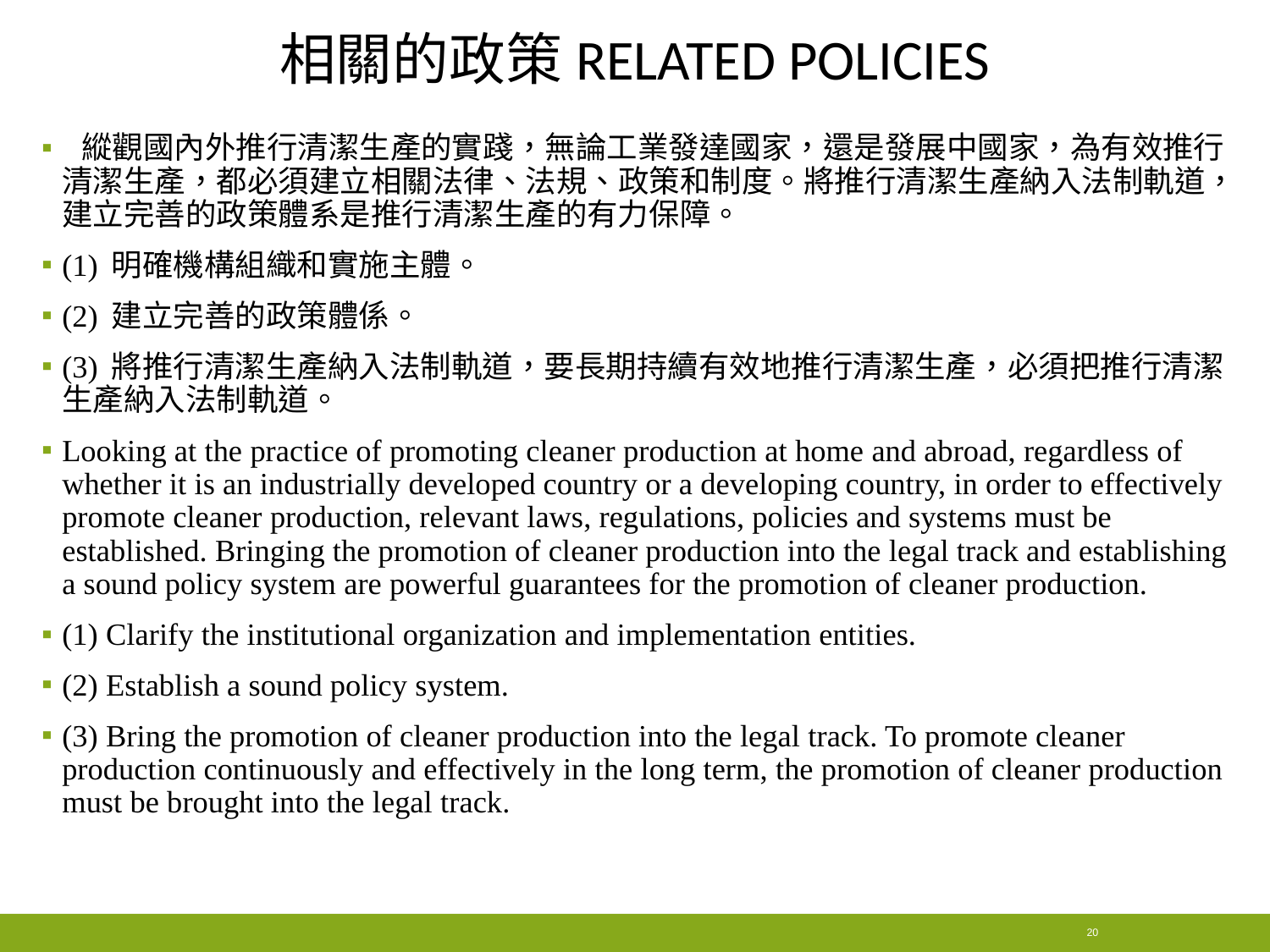

# 相關的政策Related policies
  縱觀國內外推行清潔生產的實踐，無論工業發達國家，還是發展中國家，為有效推行清潔生產，都必須建立相關法律、法規、政策和制度。將推行清潔生產納入法制軌道，建立完善的政策體系是推行清潔生產的有力保障。
(1) 明確機構組織和實施主體。
(2) 建立完善的政策體係。
(3) 將推行清潔生產納入法制軌道，要長期持續有效地推行清潔生產，必須把推行清潔生產納入法制軌道。
Looking at the practice of promoting cleaner production at home and abroad, regardless of whether it is an industrially developed country or a developing country, in order to effectively promote cleaner production, relevant laws, regulations, policies and systems must be established. Bringing the promotion of cleaner production into the legal track and establishing a sound policy system are powerful guarantees for the promotion of cleaner production.
(1) Clarify the institutional organization and implementation entities.
(2) Establish a sound policy system.
(3) Bring the promotion of cleaner production into the legal track. To promote cleaner production continuously and effectively in the long term, the promotion of cleaner production must be brought into the legal track.
20